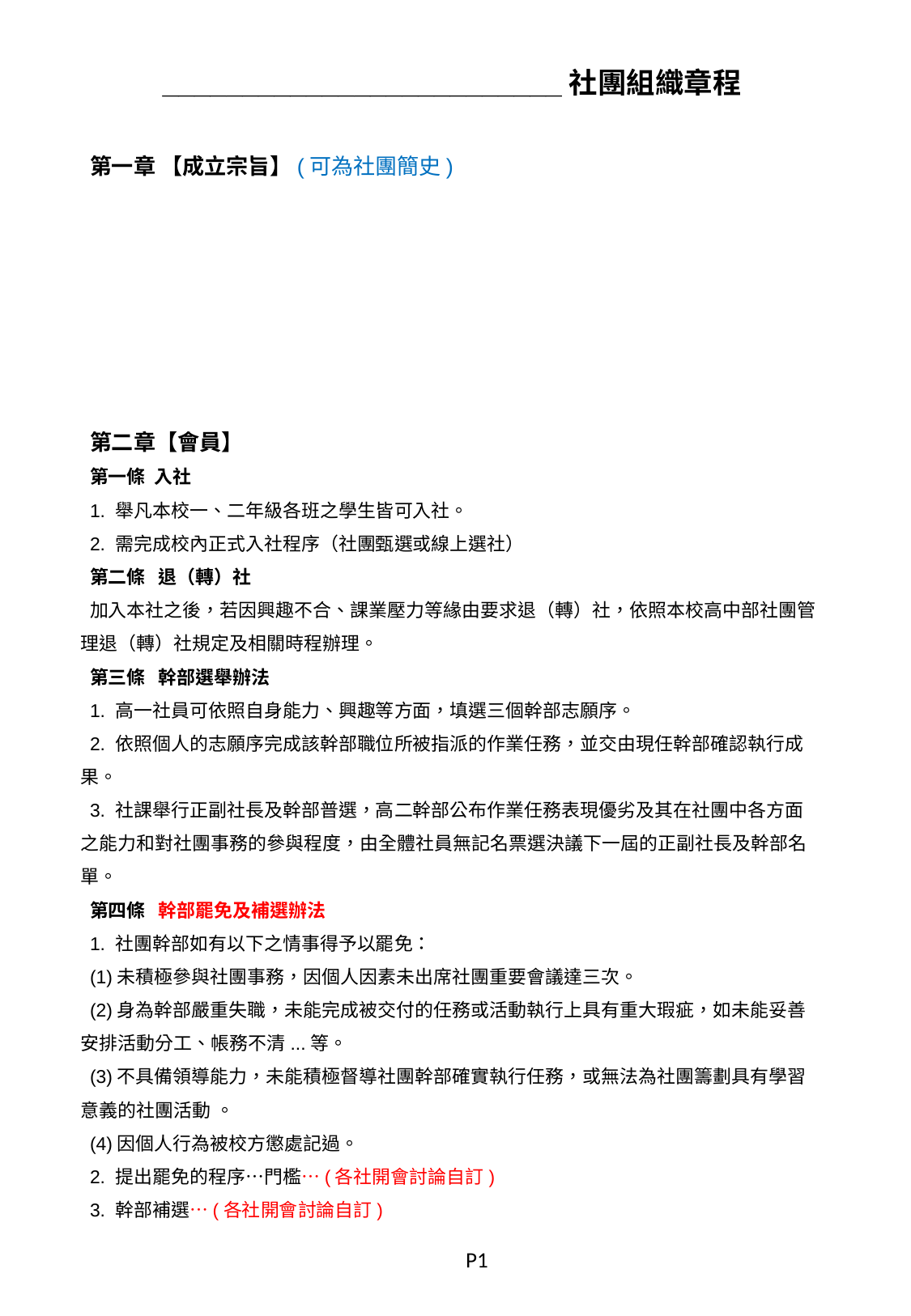

_________________________社團組織章程

第一章 【成立宗旨】(可為社團簡史)

第二章【會員】
第一條  入社
1. 舉凡本校一、二年級各班之學生皆可入社。
2. 需完成校內正式入社程序（社團甄選或線上選社）
第二條   退（轉）社
加入本社之後，若因興趣不合、課業壓力等緣由要求退（轉）社，依照本校高中部社團管理退（轉）社規定及相關時程辦理。
第三條   幹部選舉辦法
1. 高一社員可依照自身能力、興趣等方面，填選三個幹部志願序。
2. 依照個人的志願序完成該幹部職位所被指派的作業任務，並交由現任幹部確認執行成果。
3. 社課舉行正副社長及幹部普選，高二幹部公布作業任務表現優劣及其在社團中各方面之能力和對社團事務的參與程度，由全體社員無記名票選決議下一屆的正副社長及幹部名單。
第四條   幹部罷免及補選辦法
1. 社團幹部如有以下之情事得予以罷免：
(1)未積極參與社團事務，因個人因素未出席社團重要會議達三次。
(2)身為幹部嚴重失職，未能完成被交付的任務或活動執行上具有重大瑕疵，如未能妥善安排活動分工、帳務不清...等。
(3)不具備領導能力，未能積極督導社團幹部確實執行任務，或無法為社團籌劃具有學習意義的社團活動 。
(4)因個人行為被校方懲處記過。
2. 提出罷免的程序…門檻…(各社開會討論自訂)
3. 幹部補選…(各社開會討論自訂)

P1